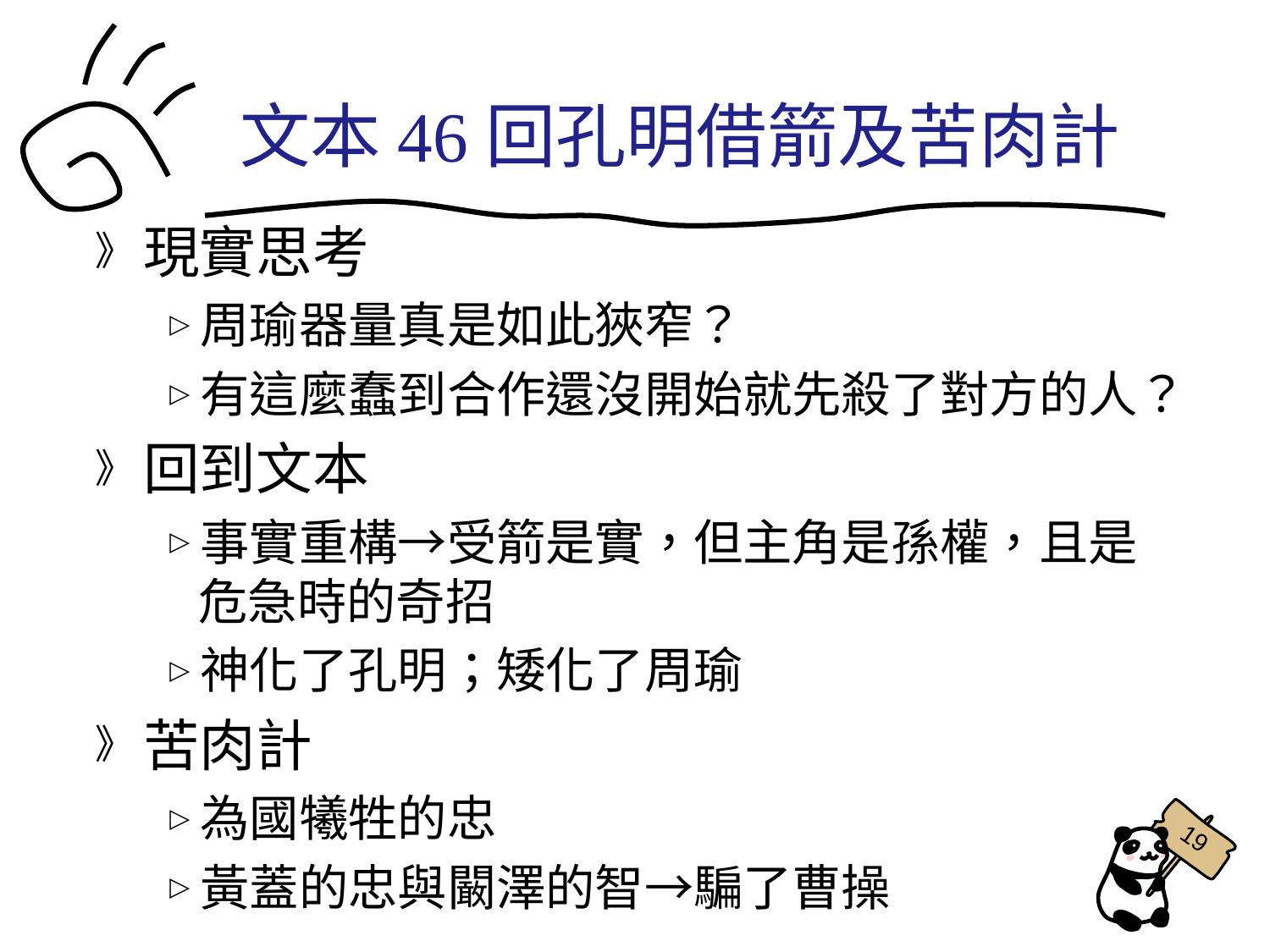

文本46回孔明借箭及苦肉計
現實思考
周瑜器量真是如此狹窄？
有這麼蠢到合作還沒開始就先殺了對方的人？
回到文本
事實重構→受箭是實，但主角是孫權，且是危急時的奇招
神化了孔明；矮化了周瑜
苦肉計
為國犧牲的忠
黃蓋的忠與闞澤的智→騙了曹操

19